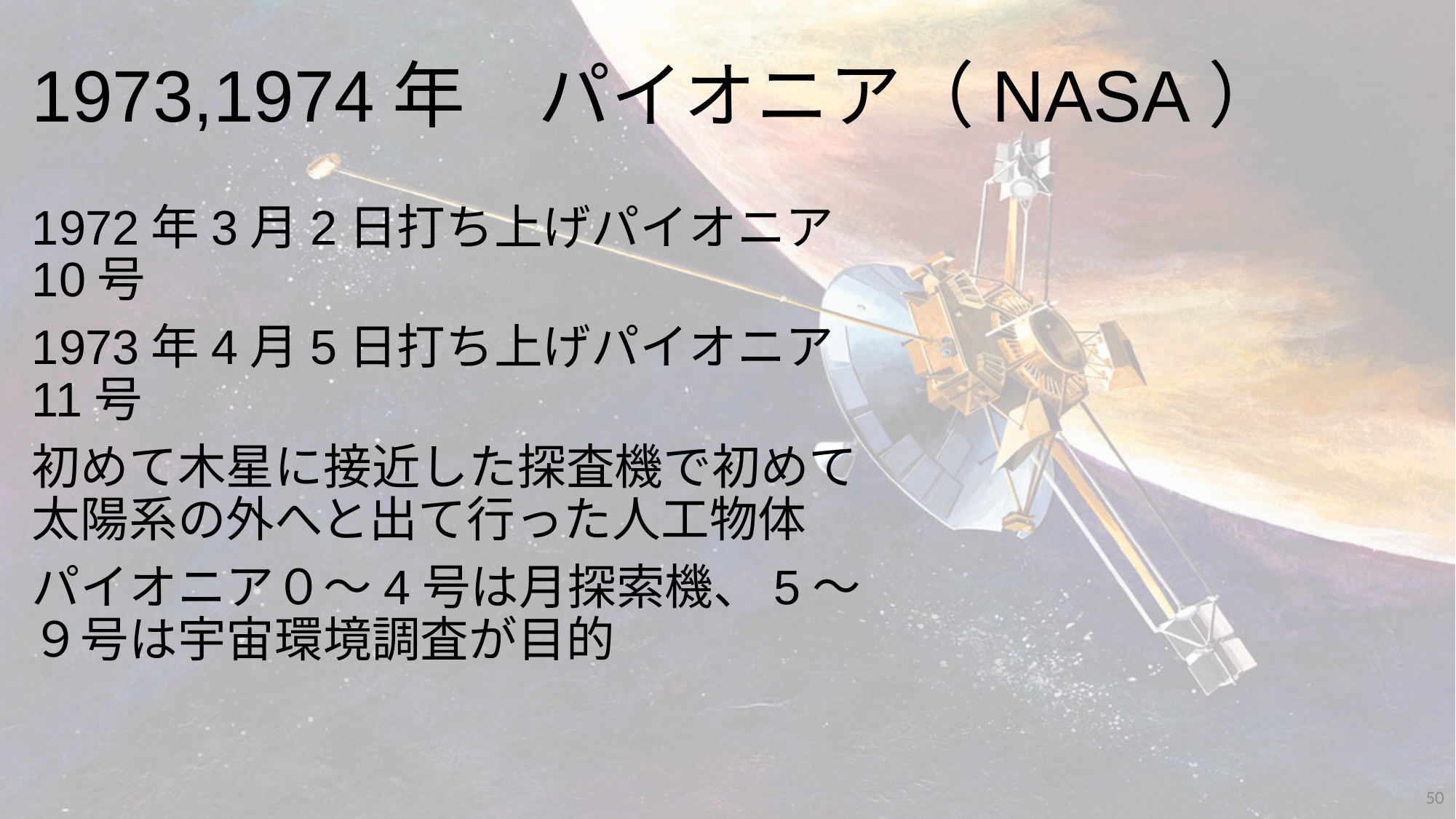

# 1973,1974年　パイオニア（NASA）
1972年3月2日打ち上げパイオニア10号
1973年4月5日打ち上げパイオニア11号
初めて木星に接近した探査機で初めて太陽系の外へと出て行った人工物体
パイオニア０～4号は月探索機、5～９号は宇宙環境調査が目的

50